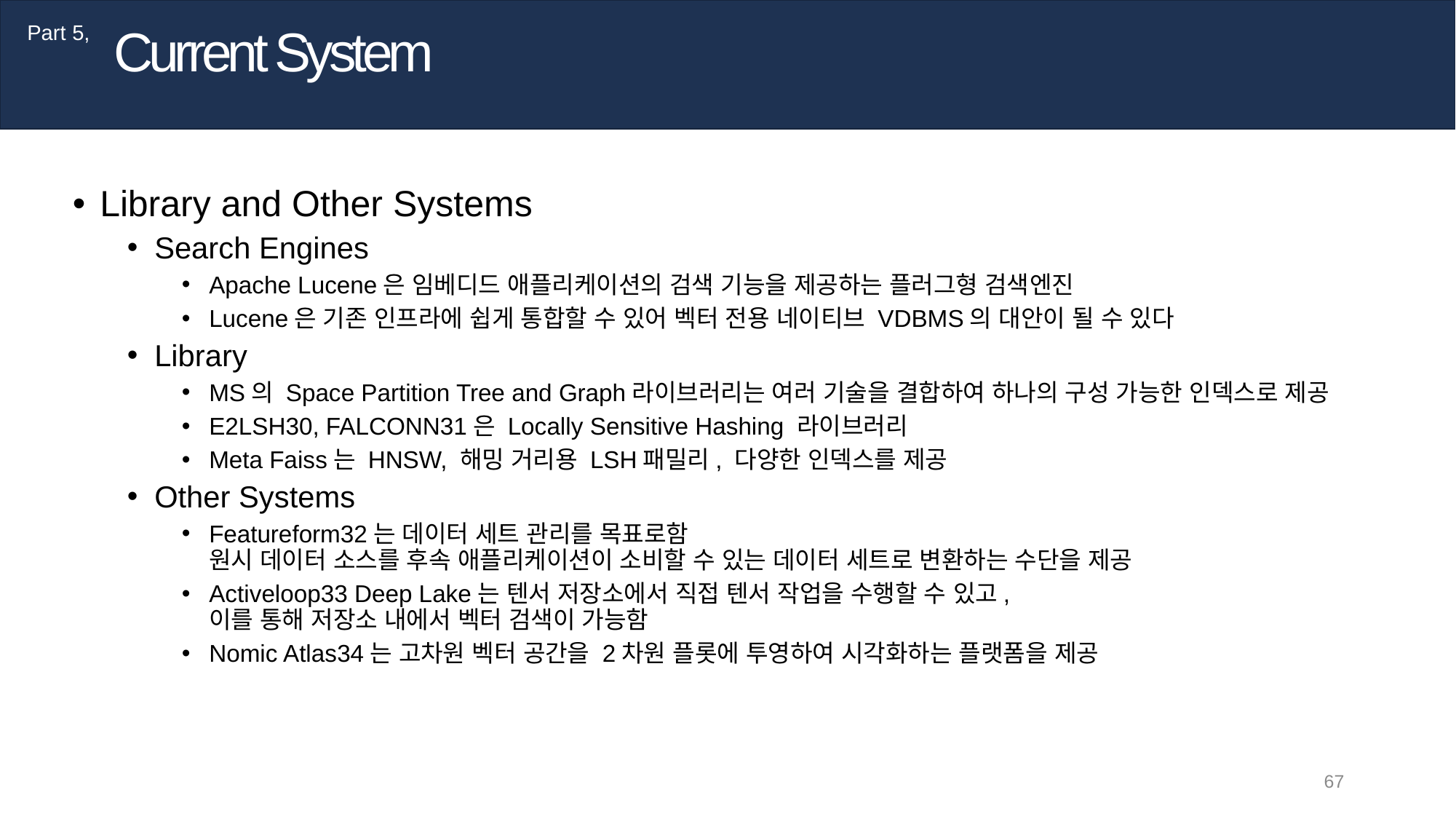

Current System
Part 5,

Library and Other Systems
Search Engines
Apache Lucene은 임베디드 애플리케이션의 검색 기능을 제공하는 플러그형 검색엔진
Lucene은 기존 인프라에 쉽게 통합할 수 있어 벡터 전용 네이티브 VDBMS의 대안이 될 수 있다
Library
MS의 Space Partition Tree and Graph라이브러리는 여러 기술을 결합하여 하나의 구성 가능한 인덱스로 제공
E2LSH30, FALCONN31은 Locally Sensitive Hashing 라이브러리
Meta Faiss는 HNSW, 해밍 거리용 LSH패밀리, 다양한 인덱스를 제공
Other Systems
Featureform32는 데이터 세트 관리를 목표로함
원시 데이터 소스를 후속 애플리케이션이 소비할 수 있는 데이터 세트로 변환하는 수단을 제공
Activeloop33 Deep Lake는 텐서 저장소에서 직접 텐서 작업을 수행할 수 있고,
이를 통해 저장소 내에서 벡터 검색이 가능함
Nomic Atlas34는 고차원 벡터 공간을 2차원 플롯에 투영하여 시각화하는 플랫폼을 제공

67